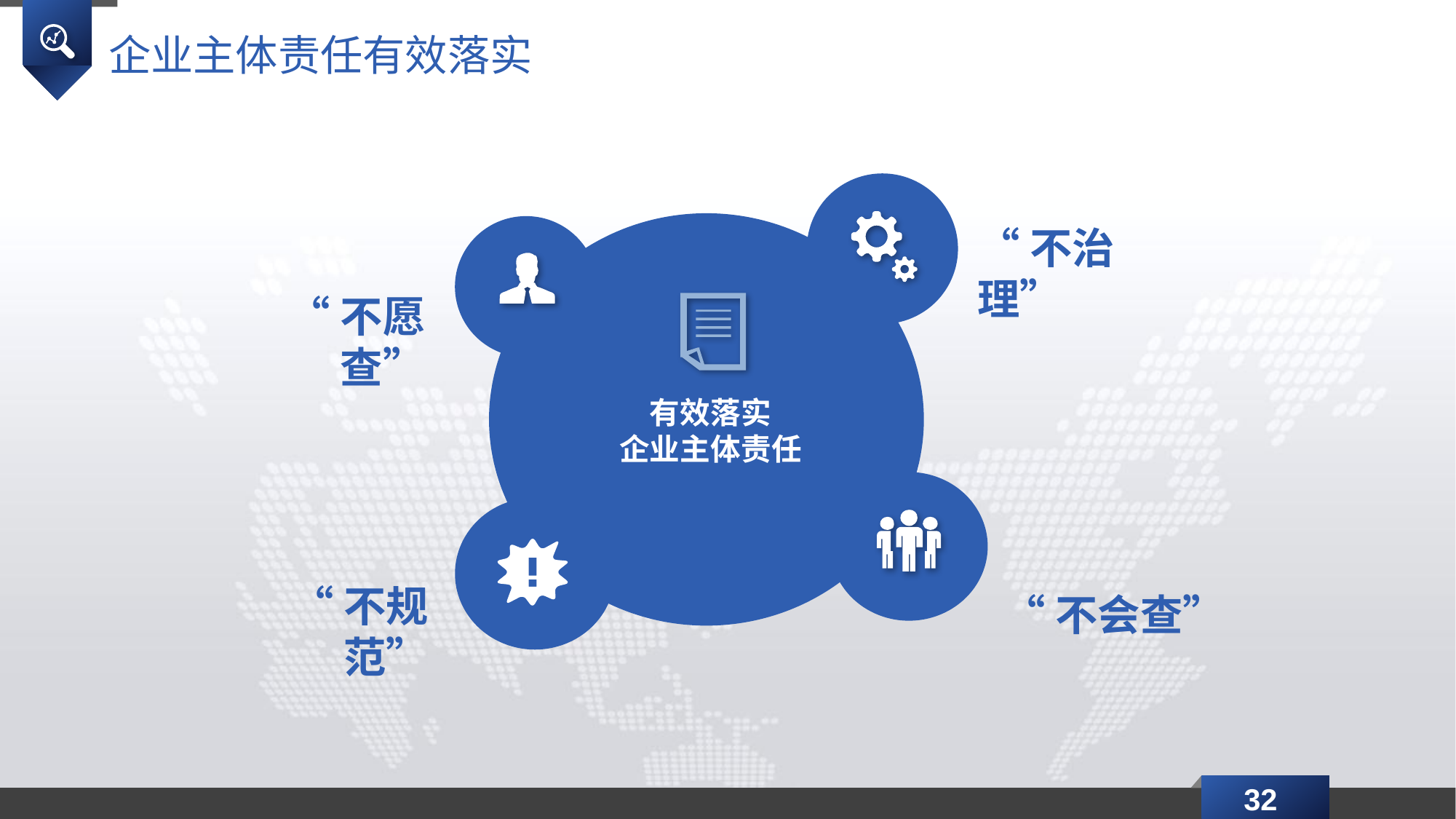

企业主体责任有效落实

有效落实
企业主体责任

“不治理”
“不愿查”

“不规范”
“不会查”

32

延时符